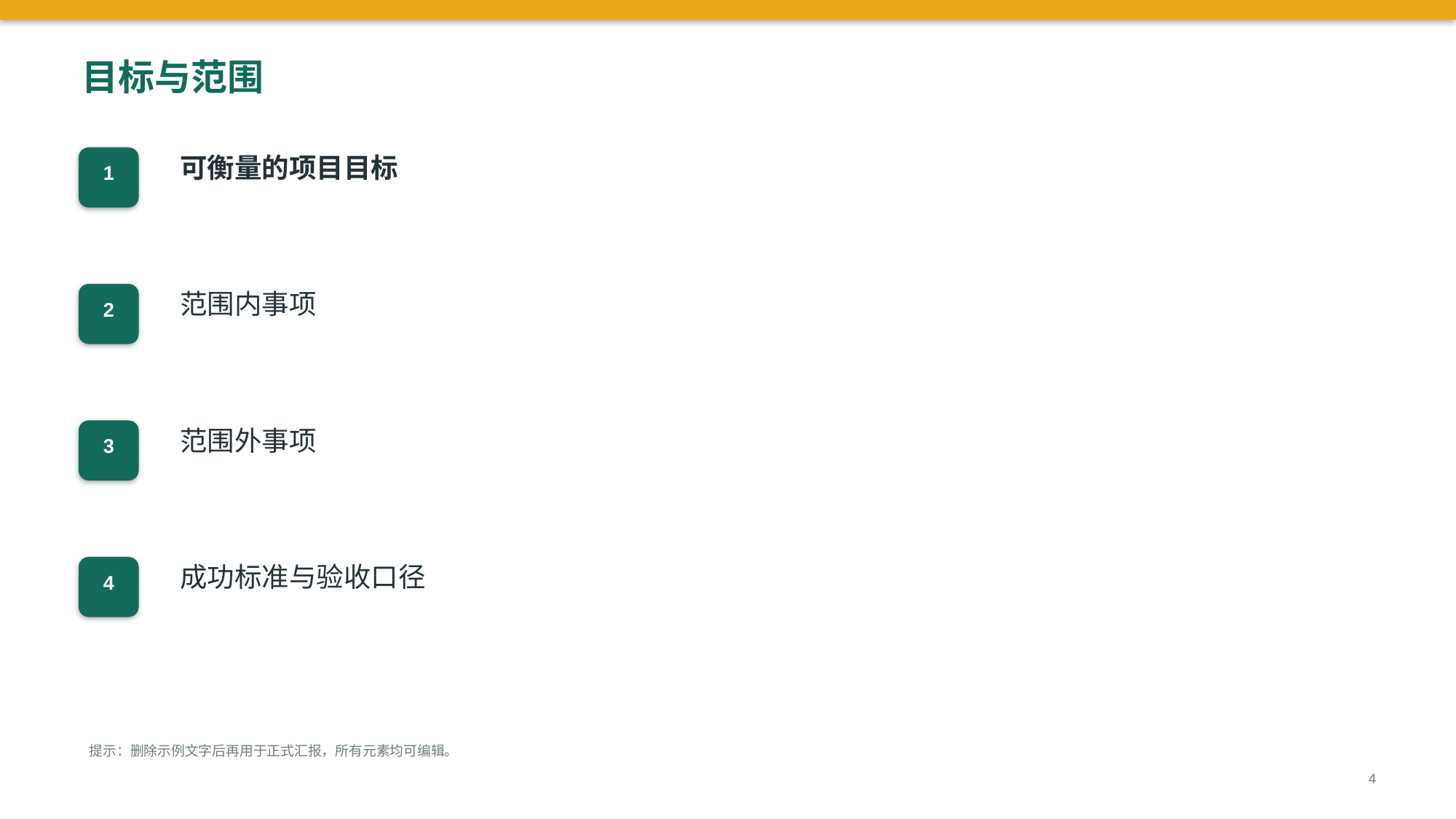

目标与范围
可衡量的项目目标

1
范围内事项

2
范围外事项

3
成功标准与验收口径

4
提示：删除示例文字后再用于正式汇报，所有元素均可编辑。
4